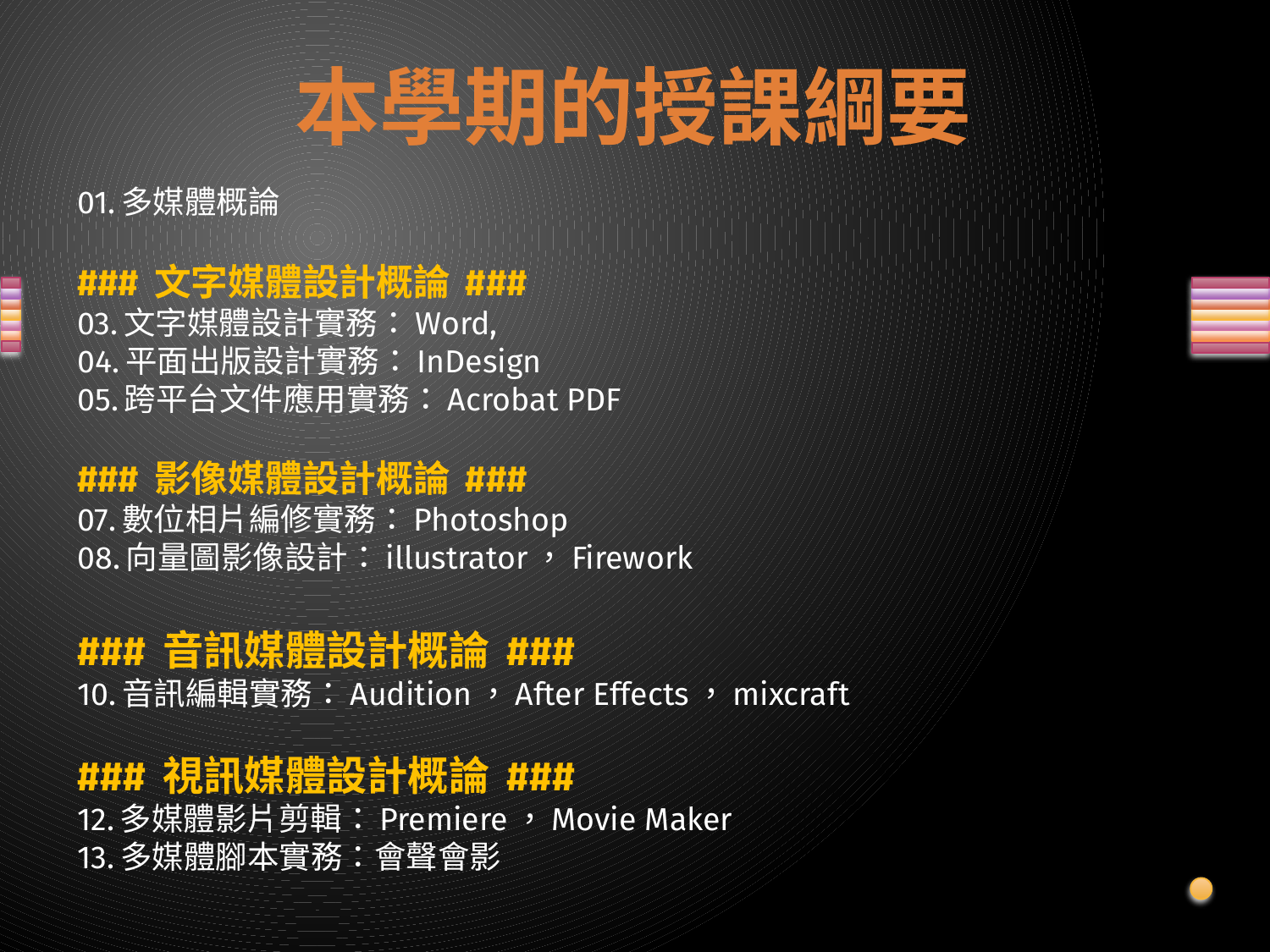

# 本學期的授課綱要
01.多媒體概論

### 文字媒體設計概論 ###
03.文字媒體設計實務：Word,
04.平面出版設計實務：InDesign
05.跨平台文件應用實務：Acrobat PDF

### 影像媒體設計概論 ###
07.數位相片編修實務：Photoshop
08.向量圖影像設計：illustrator，Firework

### 音訊媒體設計概論 ###
10.音訊編輯實務：Audition，After Effects，mixcraft

### 視訊媒體設計概論 ###
12.多媒體影片剪輯：Premiere，Movie Maker
13.多媒體腳本實務：會聲會影